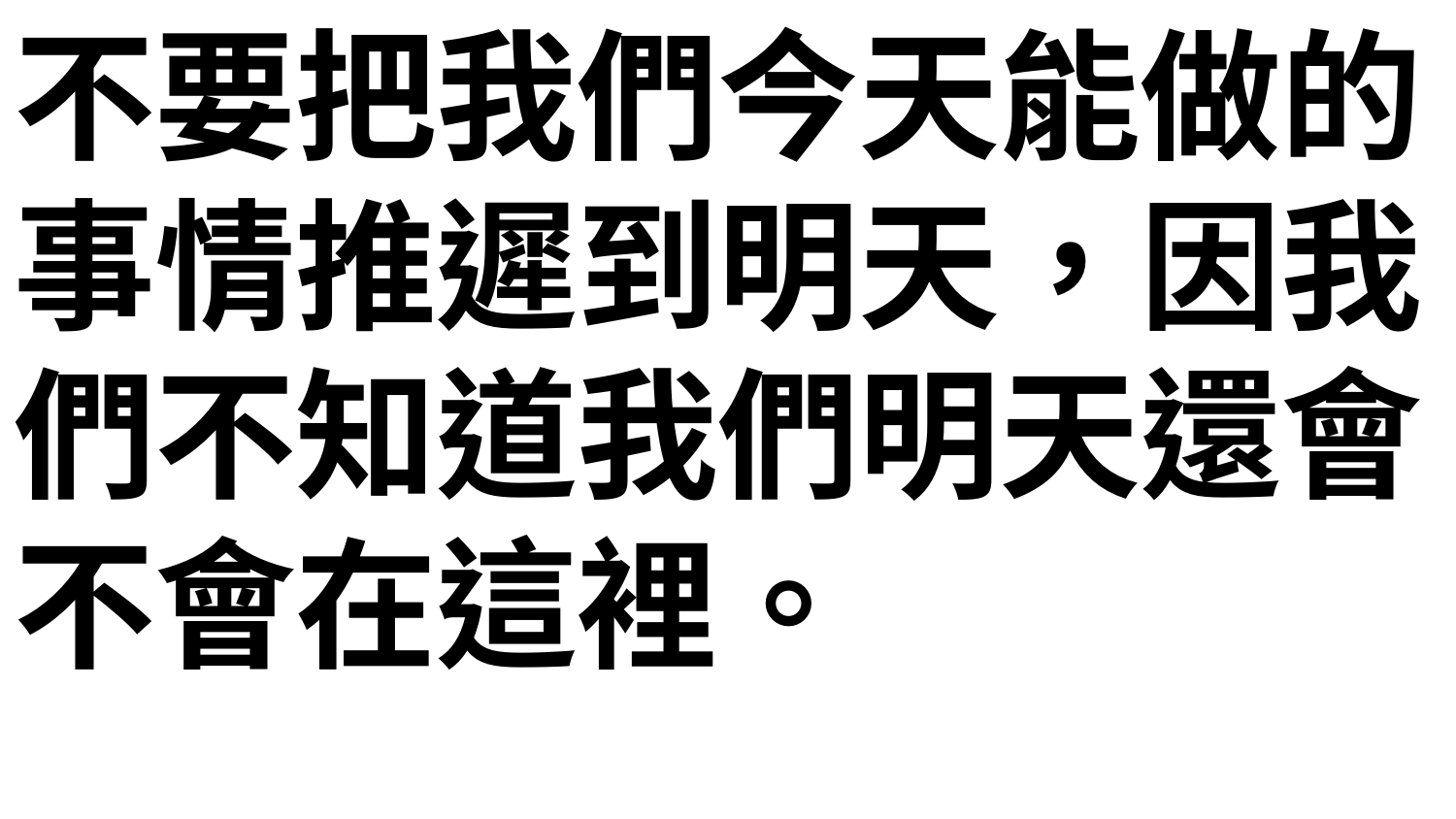

不要把我們今天能做的事情推遲到明天，因我們不知道我們明天還會不會在這裡。